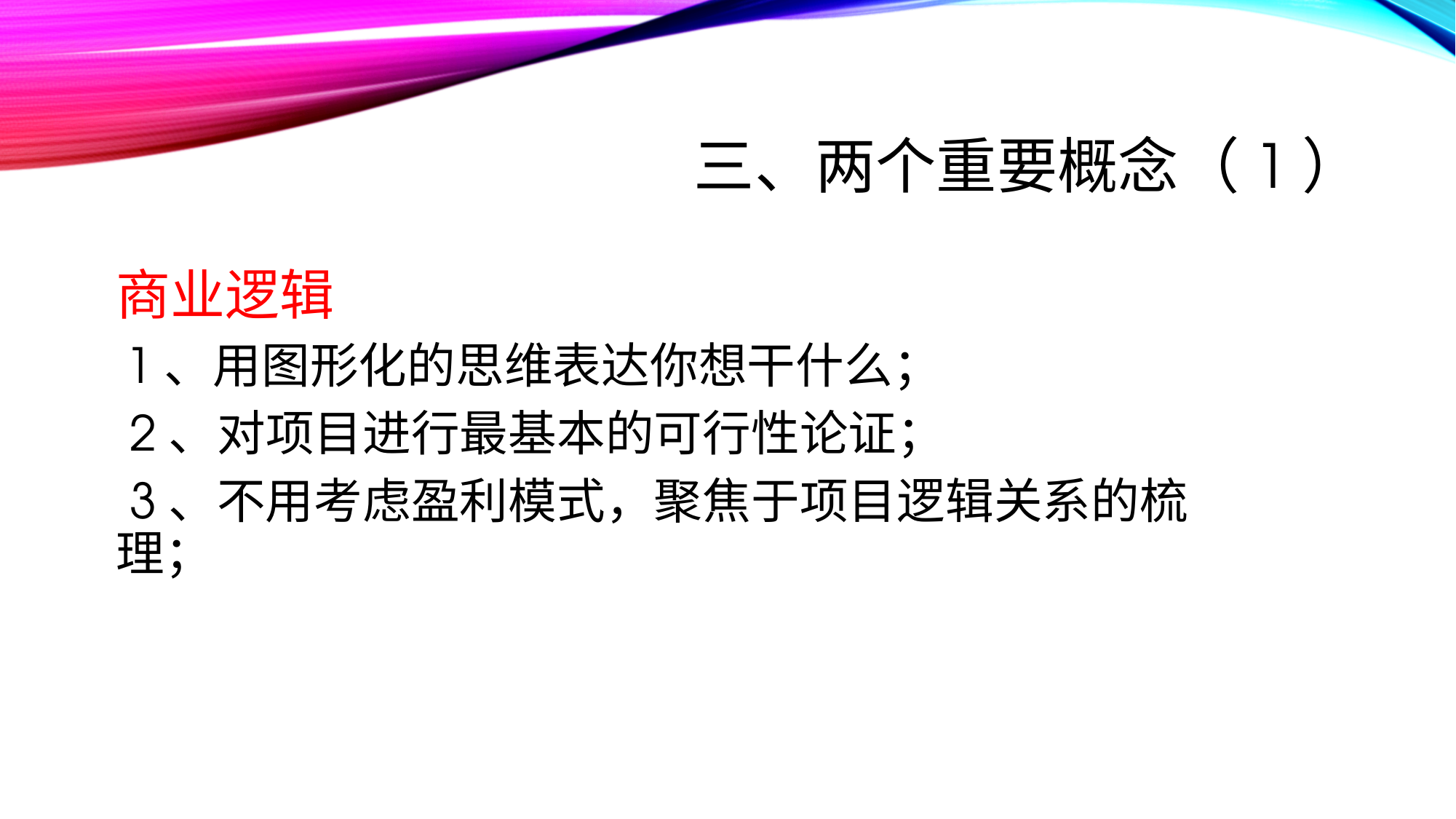

# 三、两个重要概念（1）
商业逻辑
 1、用图形化的思维表达你想干什么；
 2、对项目进行最基本的可行性论证；
 3、不用考虑盈利模式，聚焦于项目逻辑关系的梳理；